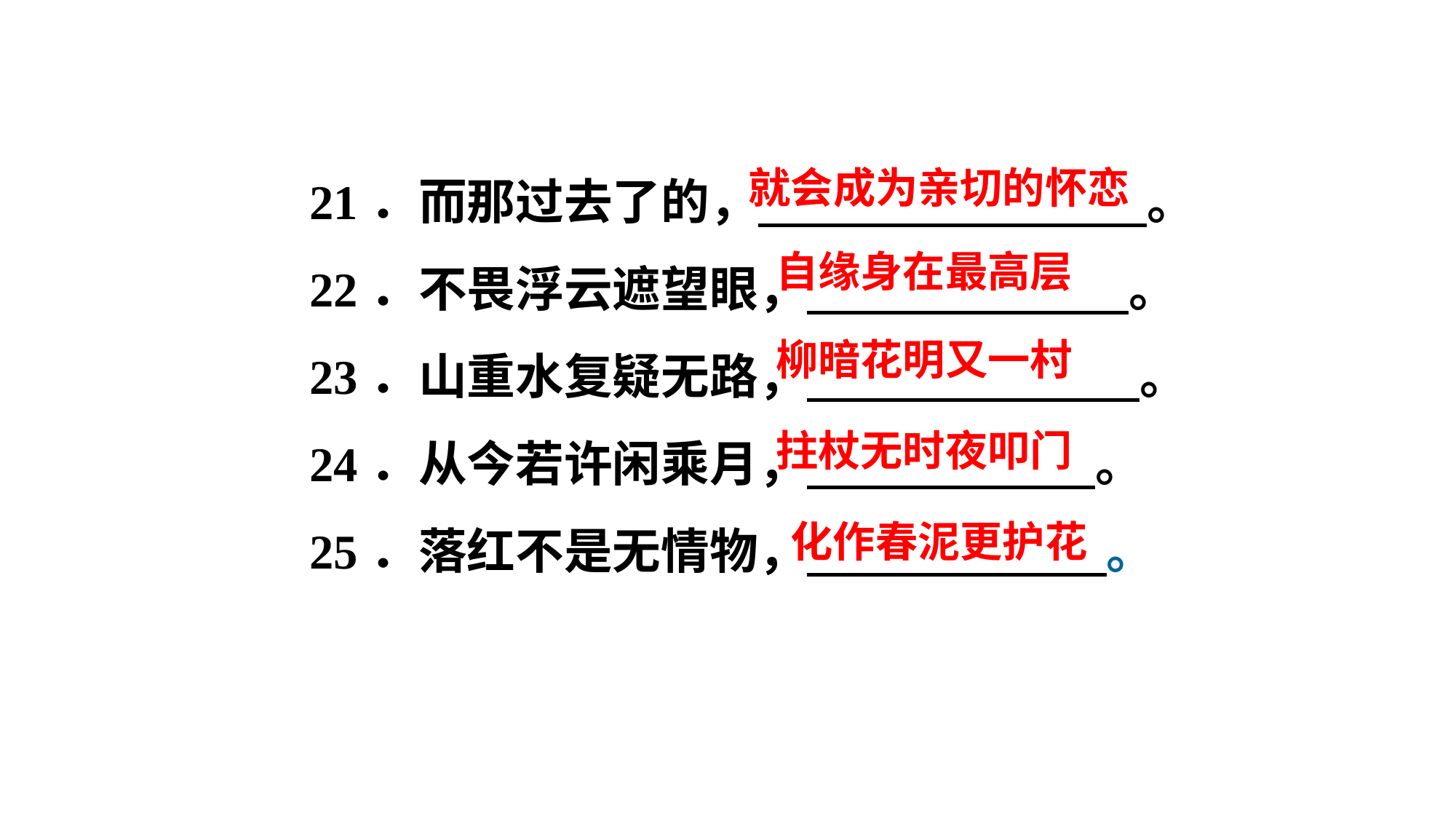

21．而那过去了的，                                   。
22．不畏浮云遮望眼，                             。
23．山重水复疑无路，                              。
24．从今若许闲乘月，                          。
25．落红不是无情物，                           。
就会成为亲切的怀恋
自缘身在最高层
柳暗花明又一村
拄杖无时夜叩门
化作春泥更护花